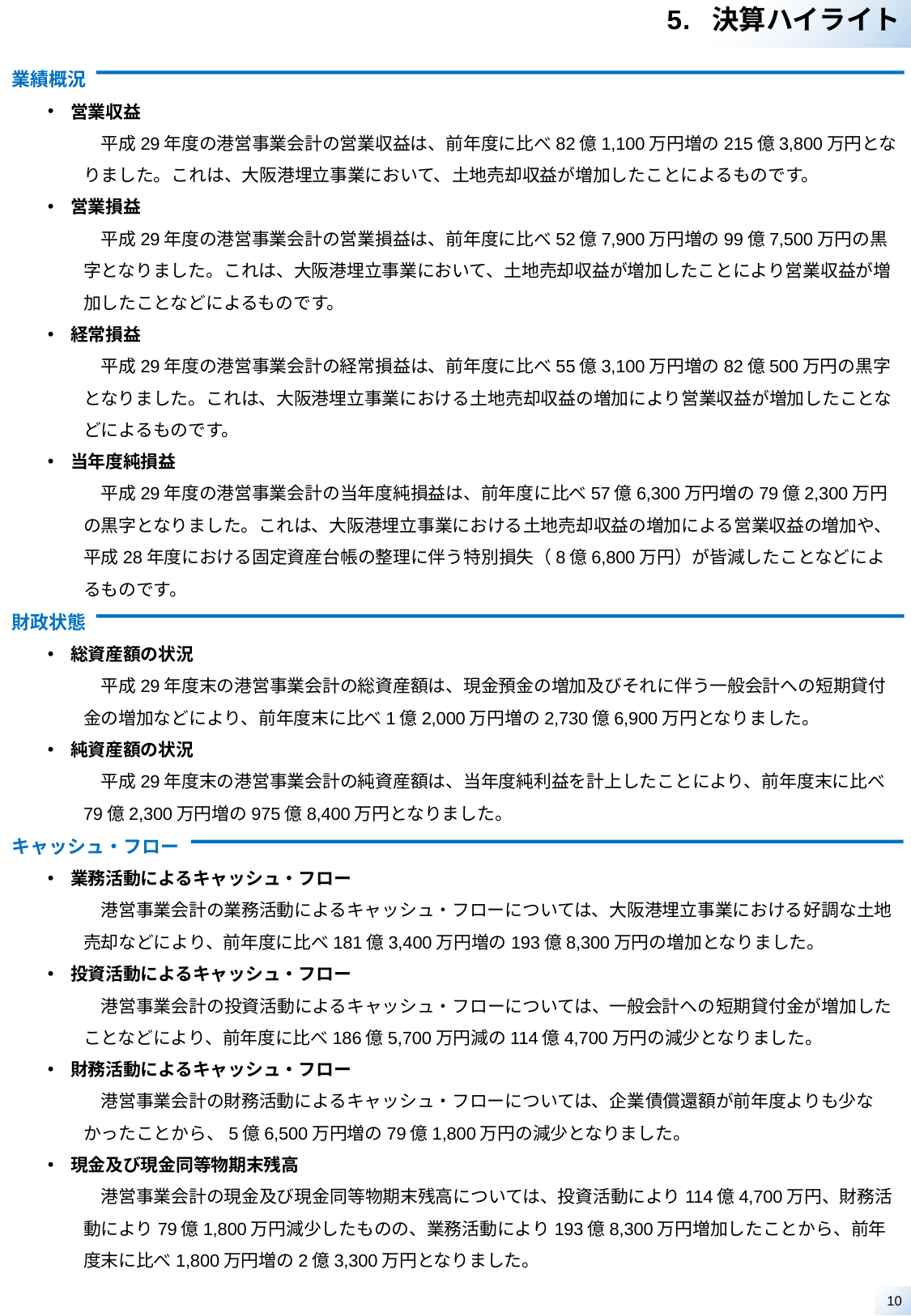

決算ハイライト
業績概況
営業収益
　平成29年度の港営事業会計の営業収益は、前年度に比べ82億1,100万円増の215億3,800万円となりました。これは、大阪港埋立事業において、土地売却収益が増加したことによるものです。
営業損益
　平成29年度の港営事業会計の営業損益は、前年度に比べ52億7,900万円増の99億7,500万円の黒字となりました。これは、大阪港埋立事業において、土地売却収益が増加したことにより営業収益が増加したことなどによるものです。
経常損益
　平成29年度の港営事業会計の経常損益は、前年度に比べ55億3,100万円増の82億500万円の黒字となりました。これは、大阪港埋立事業における土地売却収益の増加により営業収益が増加したことなどによるものです。
当年度純損益
　平成29年度の港営事業会計の当年度純損益は、前年度に比べ57億6,300万円増の79億2,300万円の黒字となりました。これは、大阪港埋立事業における土地売却収益の増加による営業収益の増加や、平成28年度における固定資産台帳の整理に伴う特別損失（8億6,800万円）が皆減したことなどによるものです。
財政状態
総資産額の状況
　平成29年度末の港営事業会計の総資産額は、現金預金の増加及びそれに伴う一般会計への短期貸付金の増加などにより、前年度末に比べ1億2,000万円増の2,730億6,900万円となりました。
純資産額の状況
　平成29年度末の港営事業会計の純資産額は、当年度純利益を計上したことにより、前年度末に比べ79億2,300万円増の975億8,400万円となりました。
キャッシュ・フロー
業務活動によるキャッシュ・フロー
　港営事業会計の業務活動によるキャッシュ・フローについては、大阪港埋立事業における好調な土地売却などにより、前年度に比べ181億3,400万円増の193億8,300万円の増加となりました。
投資活動によるキャッシュ・フロー
　港営事業会計の投資活動によるキャッシュ・フローについては、一般会計への短期貸付金が増加したことなどにより、前年度に比べ186億5,700万円減の114億4,700万円の減少となりました。
財務活動によるキャッシュ・フロー
　港営事業会計の財務活動によるキャッシュ・フローについては、企業債償還額が前年度よりも少なかったことから、5億6,500万円増の79億1,800万円の減少となりました。
現金及び現金同等物期末残高
　港営事業会計の現金及び現金同等物期末残高については、投資活動により114億4,700万円、財務活動により79億1,800万円減少したものの、業務活動により193億8,300万円増加したことから、前年度末に比べ1,800万円増の2億3,300万円となりました。
10